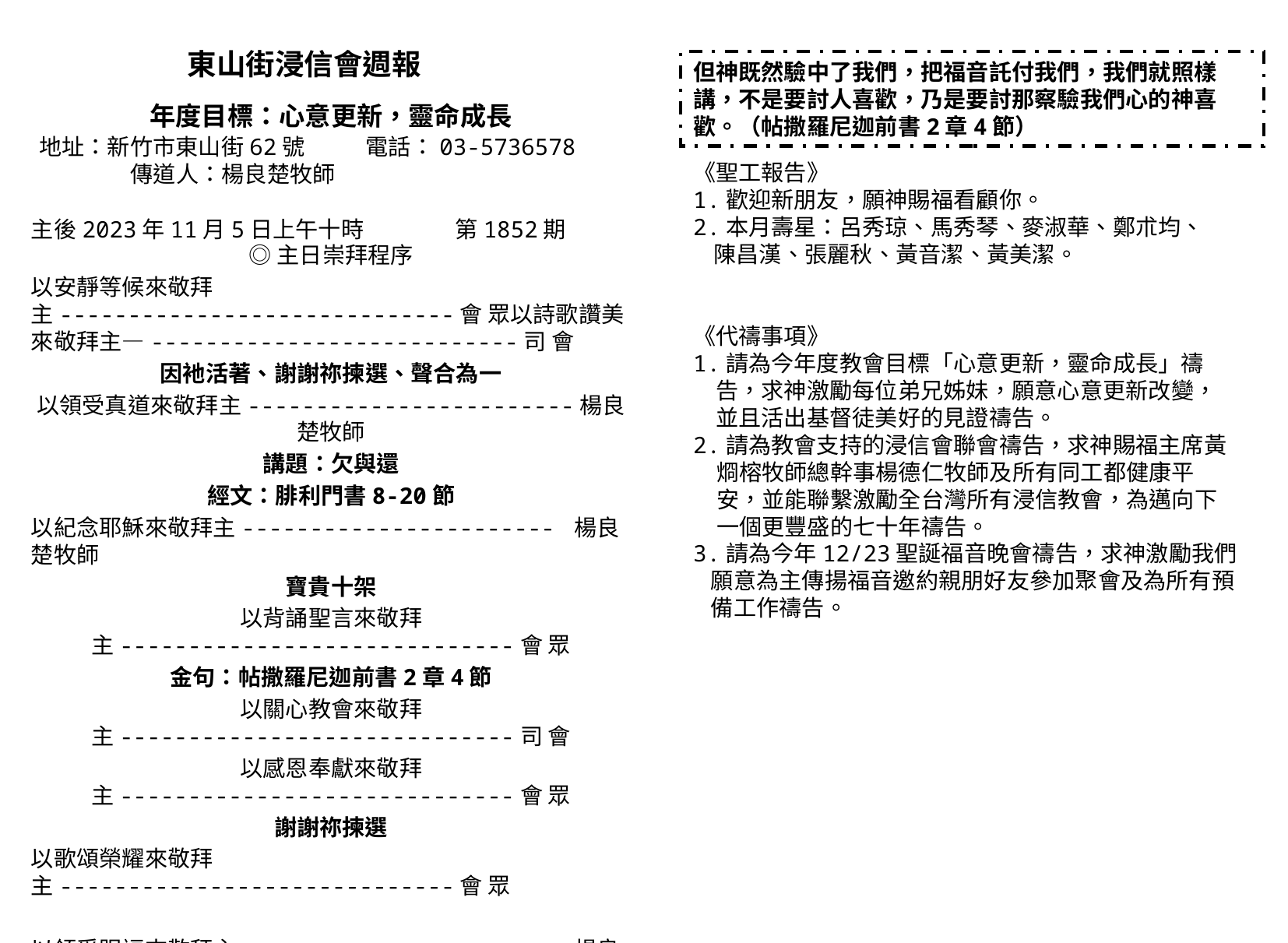

東山街浸信會週報

年度目標：心意更新，靈命成長

但神既然驗中了我們，把福音託付我們，我們就照樣講，不是要討人喜歡，乃是要討那察驗我們心的神喜歡。（帖撒羅尼迦前書2章4節）

地址：新竹市東山街62號            電話：03-5736578
                 傳道人：楊良楚牧師
《聖工報告》
1.歡迎新朋友，願神賜福看顧你。
2.本月壽星：呂秀琼、馬秀琴、麥淑華、鄭朮均、
   陳昌漢、張麗秋、黃音潔、黃美潔。

《代禱事項》
1.請為今年度教會目標「心意更新，靈命成長」禱告，求神激勵每位弟兄姊妹，願意心意更新改變，並且活出基督徒美好的見證禱告。
2.請為教會支持的浸信會聯會禱告，求神賜福主席黃烱榕牧師總幹事楊德仁牧師及所有同工都健康平安，並能聯繫激勵全台灣所有浸信教會，為邁向下一個更豐盛的七十年禱告。
3.請為今年12/23聖誕福音晚會禱告，求神激勵我們願意為主傳揚福音邀約親朋好友參加聚會及為所有預備工作禱告。
主後2023年11月5日上午十時                  第1852期
◎主日崇拜程序
以安靜等候來敬拜主-----------------------------會 眾以詩歌讚美來敬拜主—---------------------------司 會
因衪活著、謝謝祢揀選、聲合為一
以領受真道來敬拜主------------------------楊良楚牧師
講題：欠與還
經文：腓利門書8-20節
以紀念耶穌來敬拜主----------------------- 楊良楚牧師
寶貴十架
以背誦聖言來敬拜主-----------------------------會 眾
金句：帖撒羅尼迦前書2章4節
以關心教會來敬拜主-----------------------------司 會
以感恩奉獻來敬拜主-----------------------------會 眾
謝謝祢揀選
以歌頌榮耀來敬拜主-----------------------------會 眾

以領受賜福來敬拜主------------------------楊良楚牧師
以彼此問安來敬拜主-----------------------------會 眾
愛我們的家